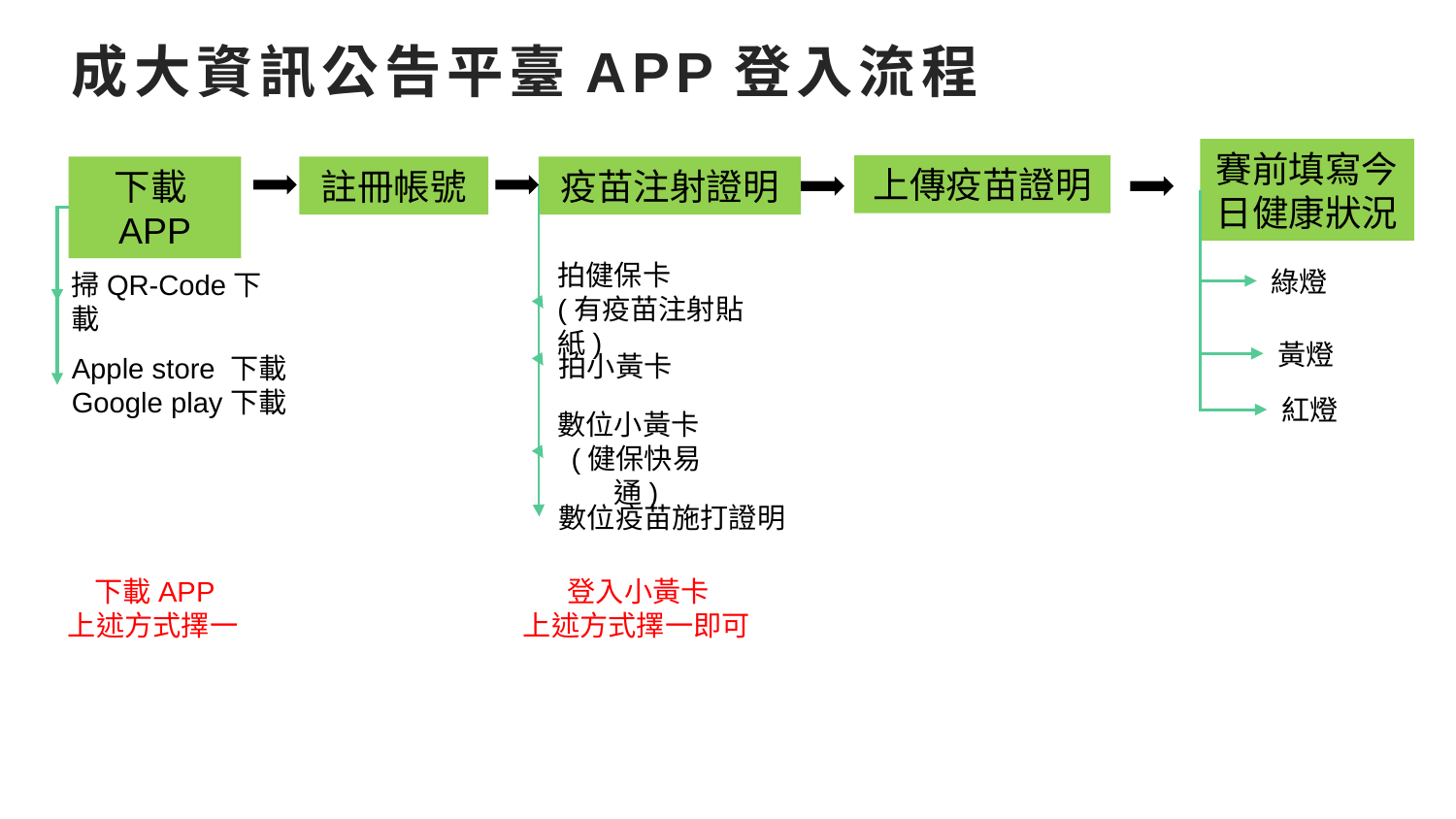

# 成大資訊公告平臺APP登入流程
賽前填寫今日健康狀況
上傳疫苗證明
疫苗注射證明
下載APP
註冊帳號

拍健保卡
(有疫苗注射貼紙)
綠燈
掃QR-Code下載
黃燈
拍小黃卡
Apple store 下載
Google play下載
紅燈
數位小黃卡
(健保快易通)
數位疫苗施打證明
下載APP
上述方式擇一
登入小黃卡
上述方式擇一即可